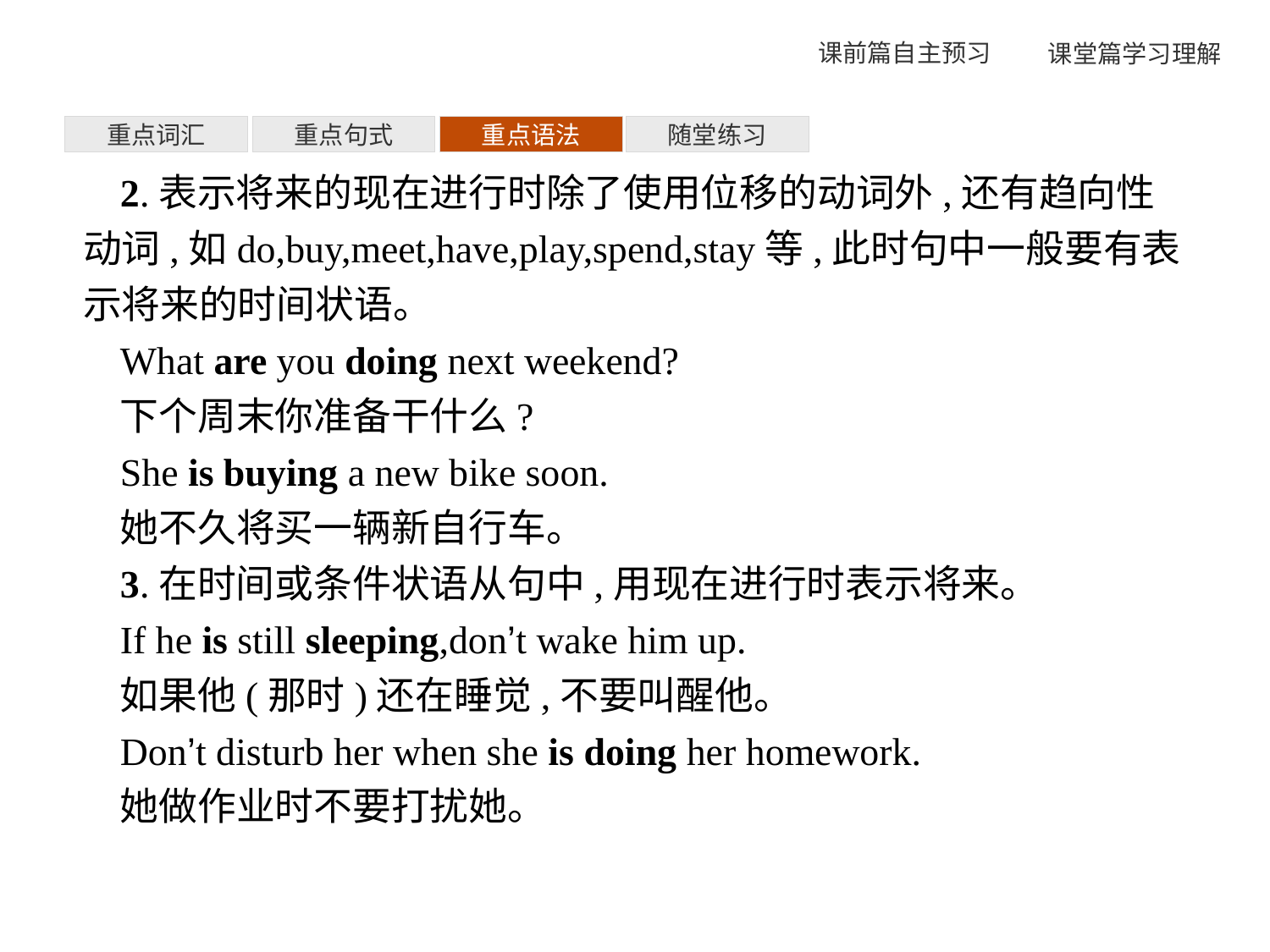

重点词汇
重点句式
重点语法
随堂练习
2.表示将来的现在进行时除了使用位移的动词外,还有趋向性动词,如do,buy,meet,have,play,spend,stay等,此时句中一般要有表示将来的时间状语。
What are you doing next weekend?
下个周末你准备干什么?
She is buying a new bike soon.
她不久将买一辆新自行车。
3.在时间或条件状语从句中,用现在进行时表示将来。
If he is still sleeping,don’t wake him up.
如果他(那时)还在睡觉,不要叫醒他。
Don’t disturb her when she is doing her homework.
她做作业时不要打扰她。